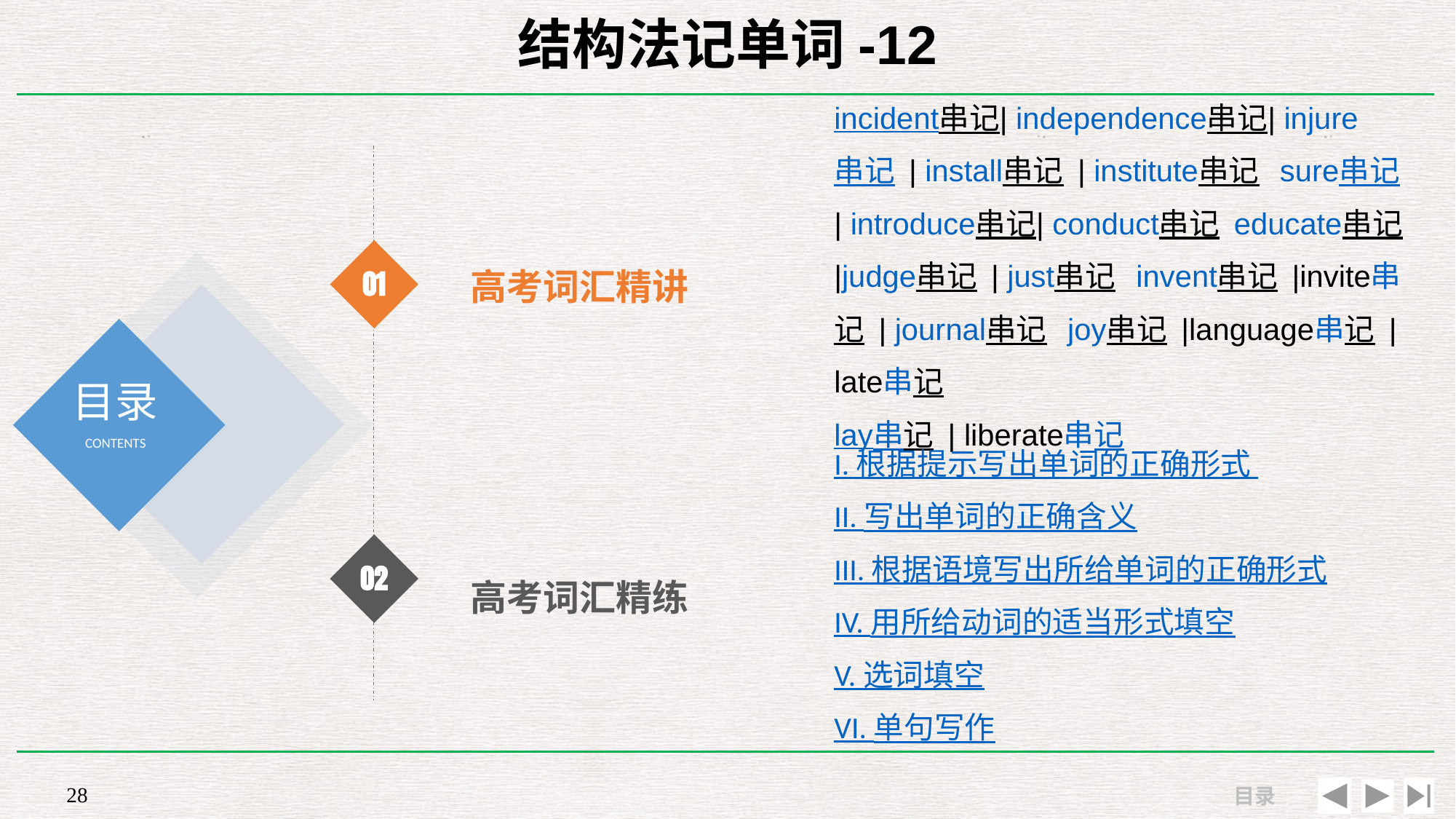

# 结构法记单词-12
incident串记| independence串记| injure串记 | install串记 | institute串记  sure串记 | introduce串记| conduct串记 educate串记 |judge串记 | just串记  invent串记 |invite串记 | journal串记  joy串记 |language串记 | late串记
lay串记 | liberate串记
高考词汇精讲
01

I. 根据提示写出单词的正确形式
II. 写出单词的正确含义
III. 根据语境写出所给单词的正确形式
IV. 用所给动词的适当形式填空
V. 选词填空
VI. 单句写作
高考词汇精练
02